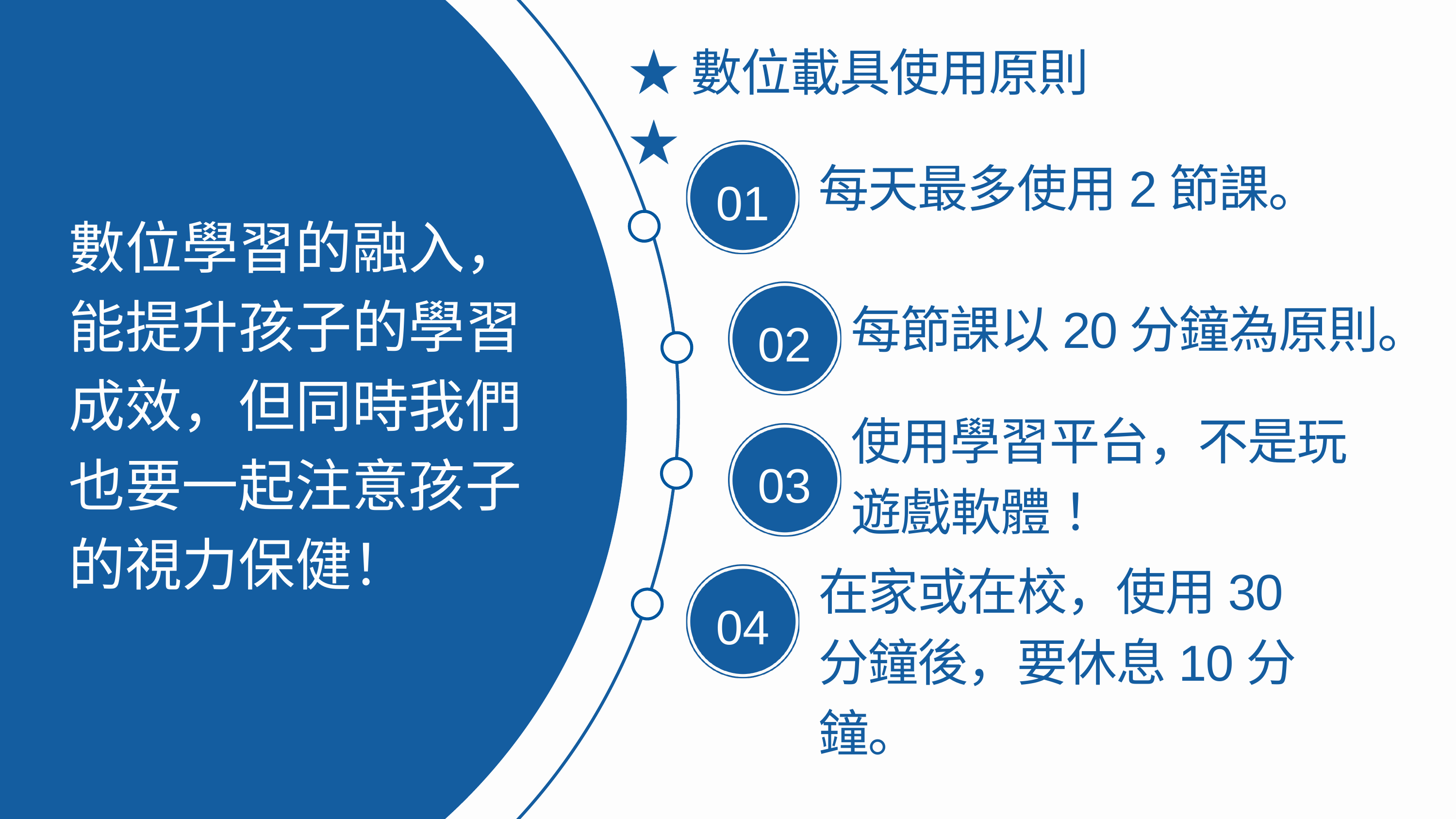

★數位載具使用原則★

每天最多使用2節課。
01
數位學習的融入，能提升孩子的學習成效，但同時我們也要一起注意孩子的視力保健！

每節課以20分鐘為原則。
02

使用學習平台，不是玩遊戲軟體！

03

在家或在校，使用30分鐘後，要休息10分鐘。

04